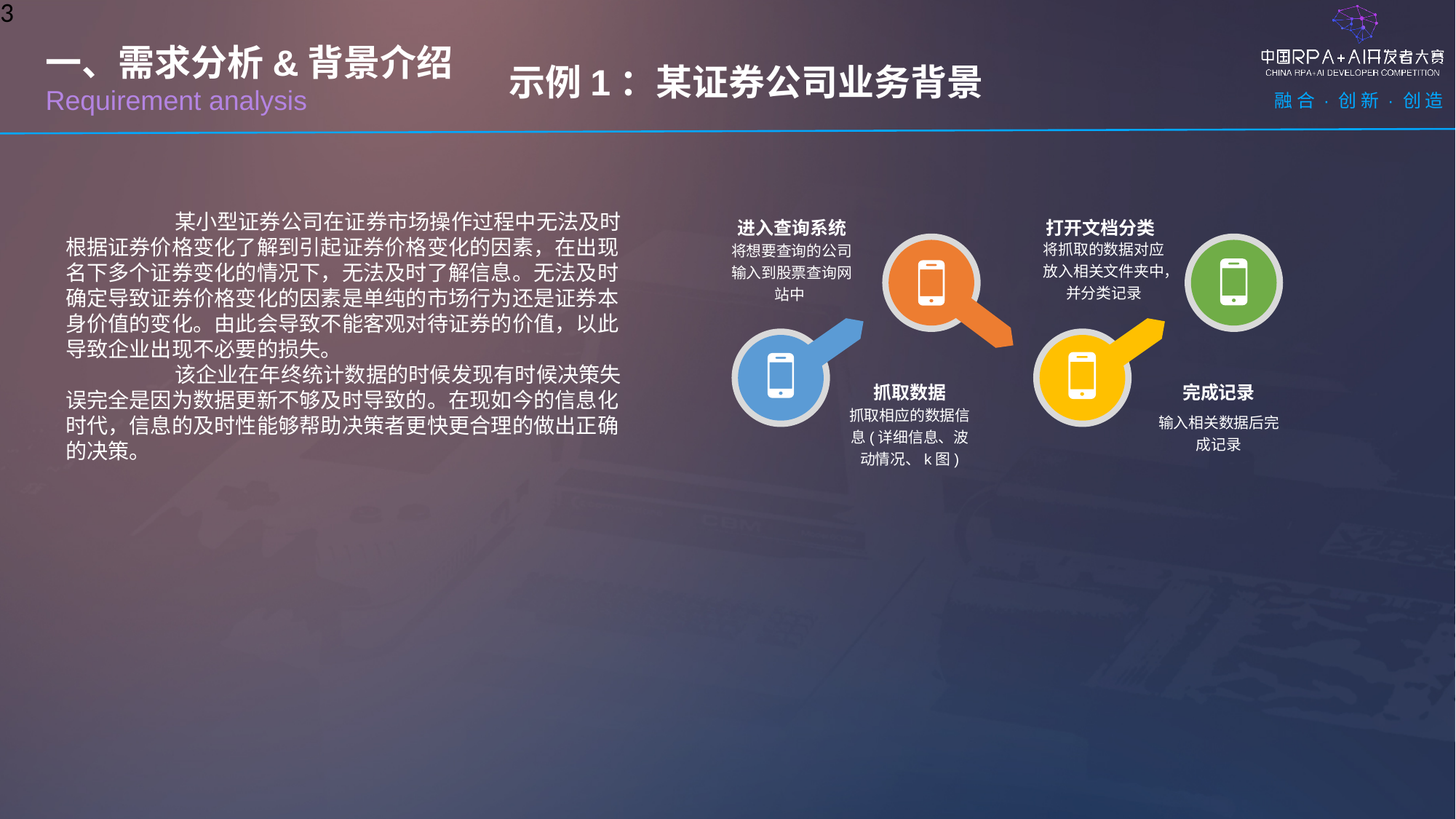

3
示例1：某证券公司业务背景
一、需求分析&背景介绍
Requirement analysis
	某小型证券公司在证券市场操作过程中无法及时根据证券价格变化了解到引起证券价格变化的因素，在出现名下多个证券变化的情况下，无法及时了解信息。无法及时确定导致证券价格变化的因素是单纯的市场行为还是证券本身价值的变化。由此会导致不能客观对待证券的价值，以此导致企业出现不必要的损失。
	该企业在年终统计数据的时候发现有时候决策失误完全是因为数据更新不够及时导致的。在现如今的信息化时代，信息的及时性能够帮助决策者更快更合理的做出正确的决策。
进入查询系统
将想要查询的公司输入到股票查询网站中
打开文档分类
将抓取的数据对应放入相关文件夹中，并分类记录

抓取数据
完成记录
抓取相应的数据信息(详细信息、波动情况、k图)
输入相关数据后完成记录